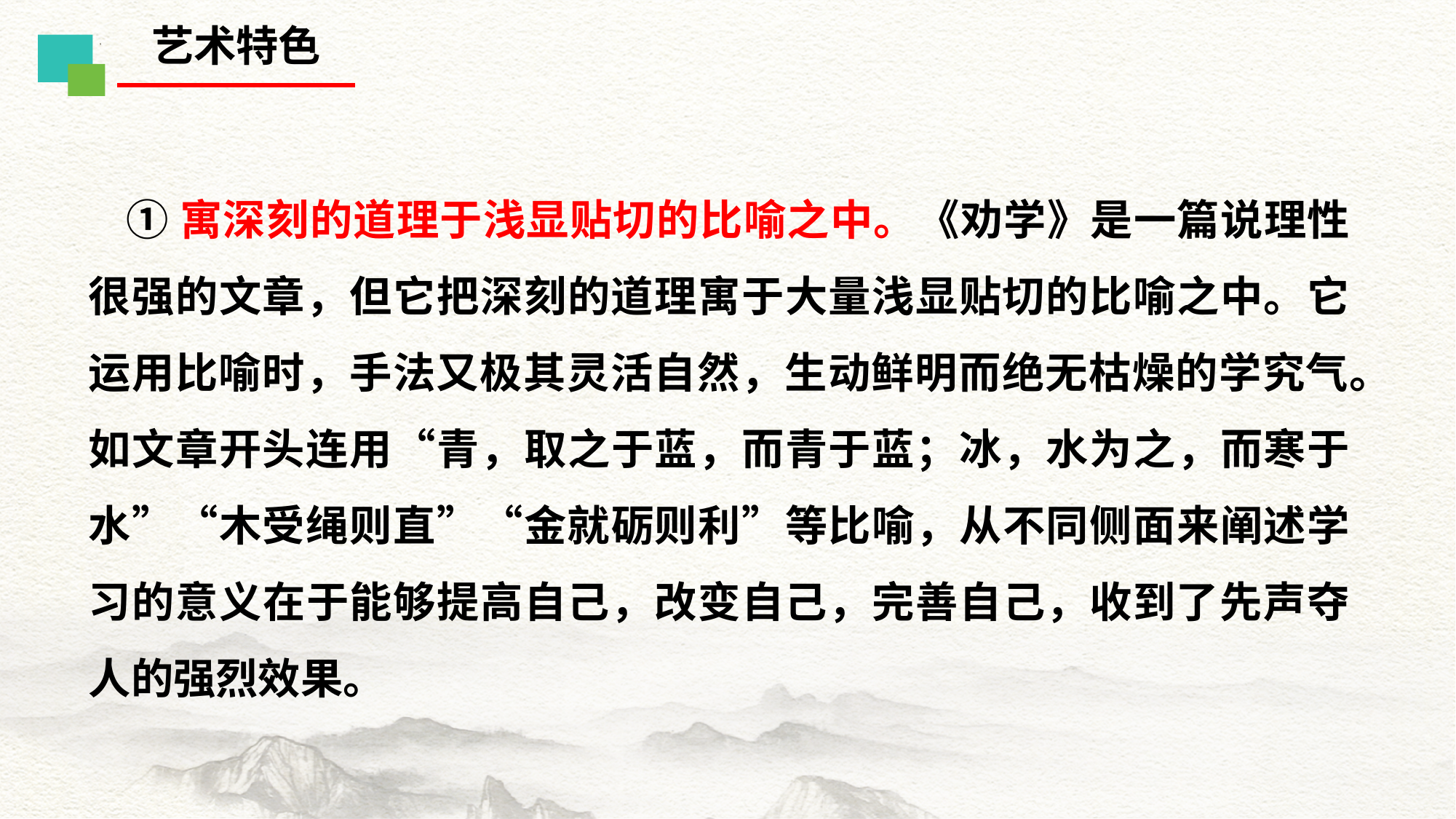

艺术特色

    ①寓深刻的道理于浅显贴切的比喻之中。《劝学》是一篇说理性很强的文章，但它把深刻的道理寓于大量浅显贴切的比喻之中。它运用比喻时，手法又极其灵活自然，生动鲜明而绝无枯燥的学究气。如文章开头连用“青，取之于蓝，而青于蓝；冰，水为之，而寒于水”“木受绳则直”“金就砺则利”等比喻，从不同侧面来阐述学习的意义在于能够提高自己，改变自己，完善自己，收到了先声夺人的强烈效果。